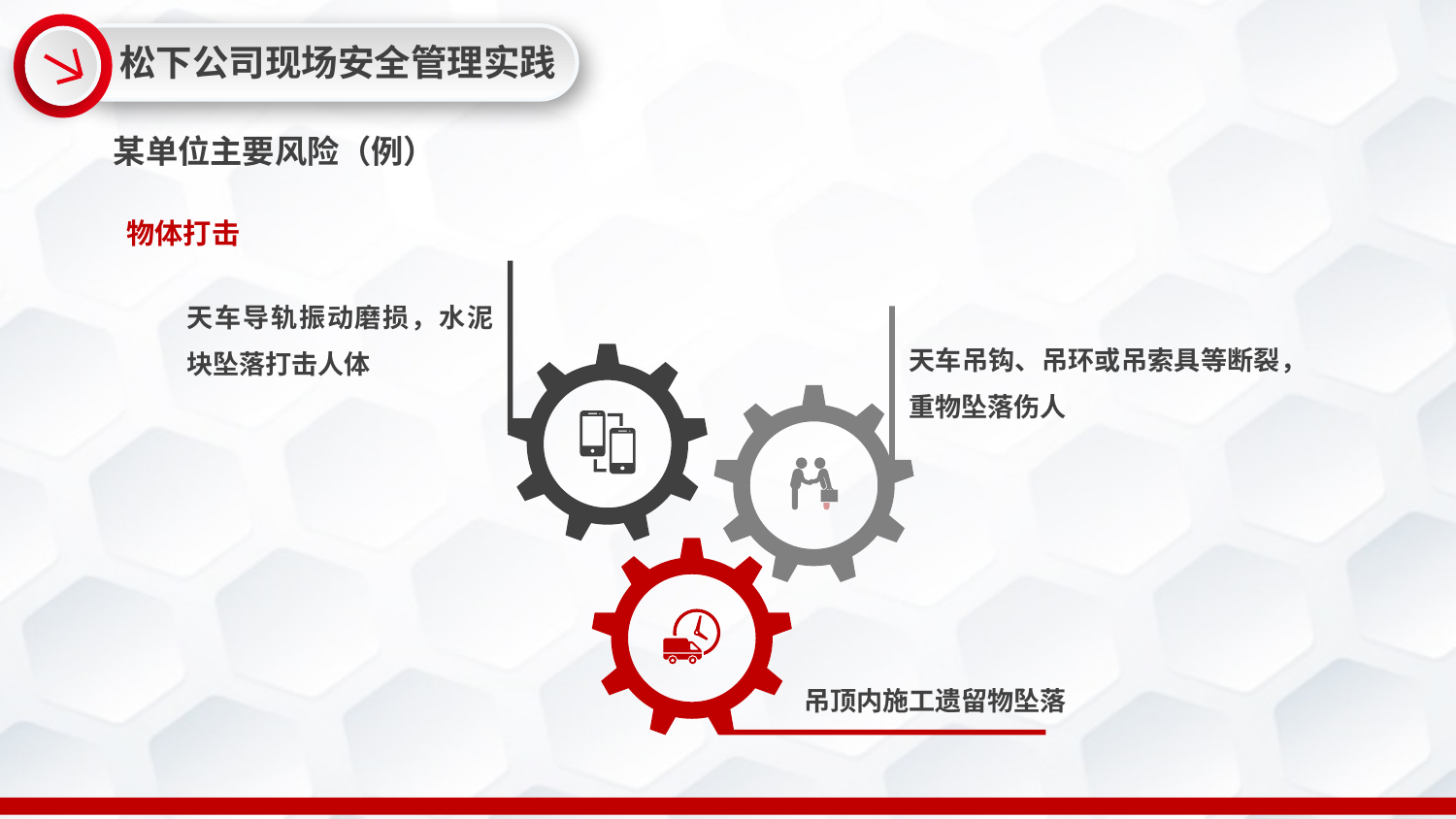

松下公司现场安全管理实践
某单位主要风险（例）
物体打击

天车导轨振动磨损，水泥块坠落打击人体

天车吊钩、吊环或吊索具等断裂，重物坠落伤人

吊顶内施工遗留物坠落